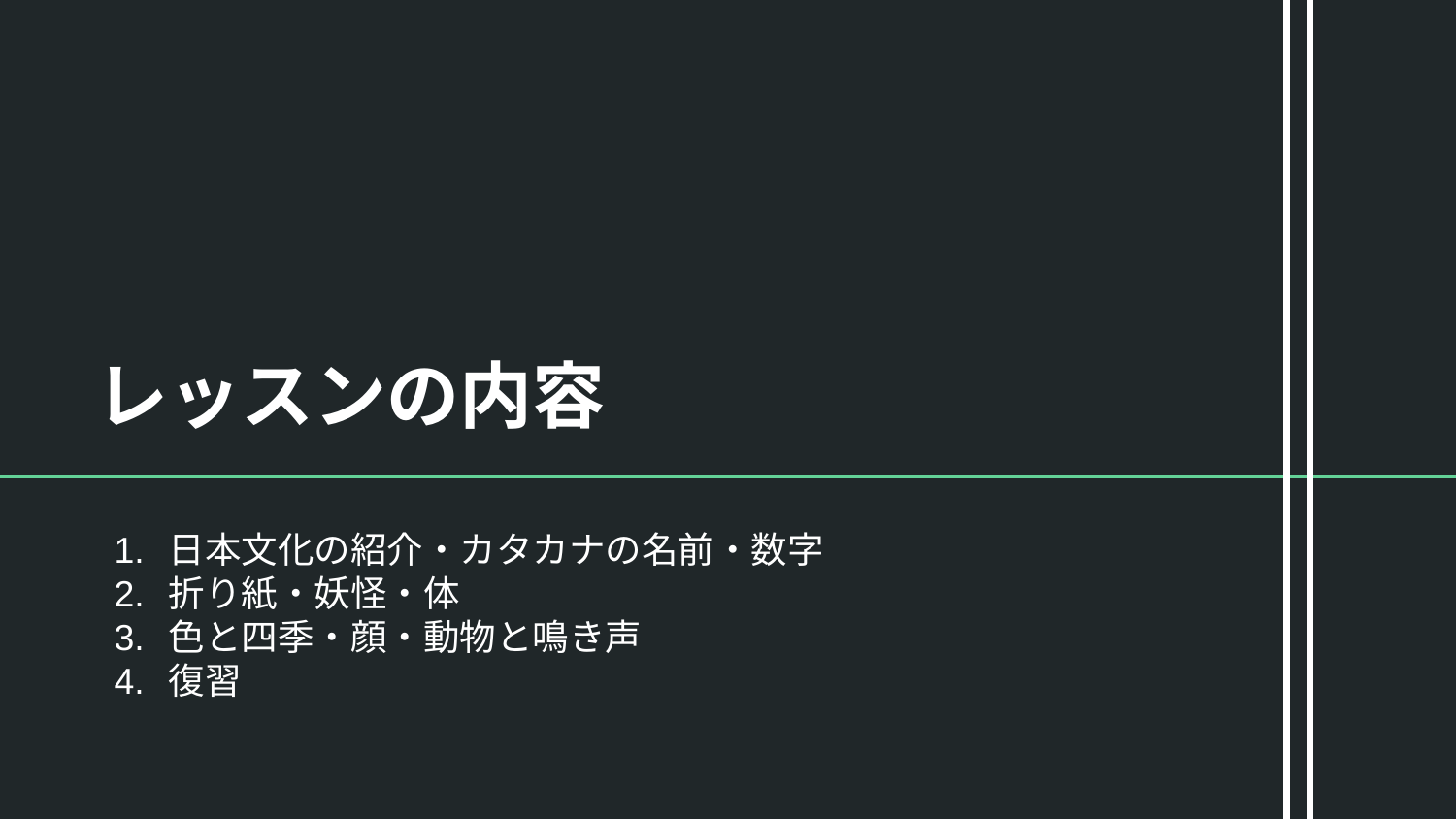

# レッスンの内容
日本文化の紹介・カタカナの名前・数字
折り紙・妖怪・体
色と四季・顔・動物と鳴き声
復習